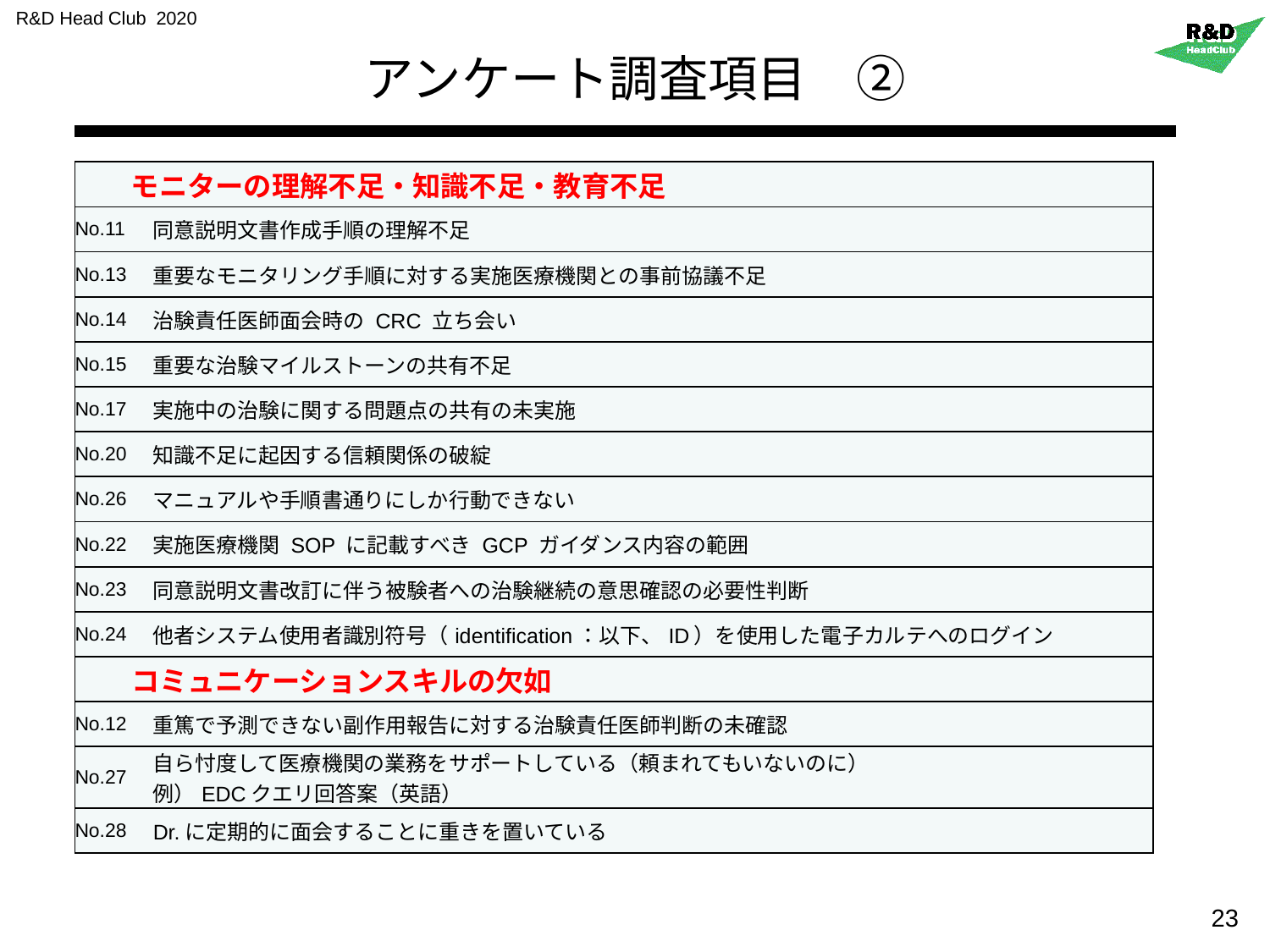

R&D Head Club  2020
# アンケート調査項目　②
| モニターの理解不足・知識不足・教育不足 |  |
| --- | --- |
| No.11 | 同意説明文書作成手順の理解不足 |
| No.13 | 重要なモニタリング手順に対する実施医療機関との事前協議不足 |
| No.14 | 治験責任医師面会時の CRC 立ち会い |
| No.15 | 重要な治験マイルストーンの共有不足 |
| No.17 | 実施中の治験に関する問題点の共有の未実施 |
| No.20 | 知識不足に起因する信頼関係の破綻 |
| No.26 | マニュアルや手順書通りにしか行動できない |
| No.22 | 実施医療機関 SOP に記載すべき GCP ガイダンス内容の範囲 |
| No.23 | 同意説明文書改訂に伴う被験者への治験継続の意思確認の必要性判断 |
| No.24 | 他者システム使用者識別符号（identification：以下、ID）を使用した電子カルテへのログイン |
| コミュニケーションスキルの欠如 |  |
| No.12 | 重篤で予測できない副作用報告に対する治験責任医師判断の未確認 |
| No.27 | 自ら忖度して医療機関の業務をサポートしている（頼まれてもいないのに） 例）EDCクエリ回答案（英語） |
| No.28 | Dr.に定期的に面会することに重きを置いている |
23